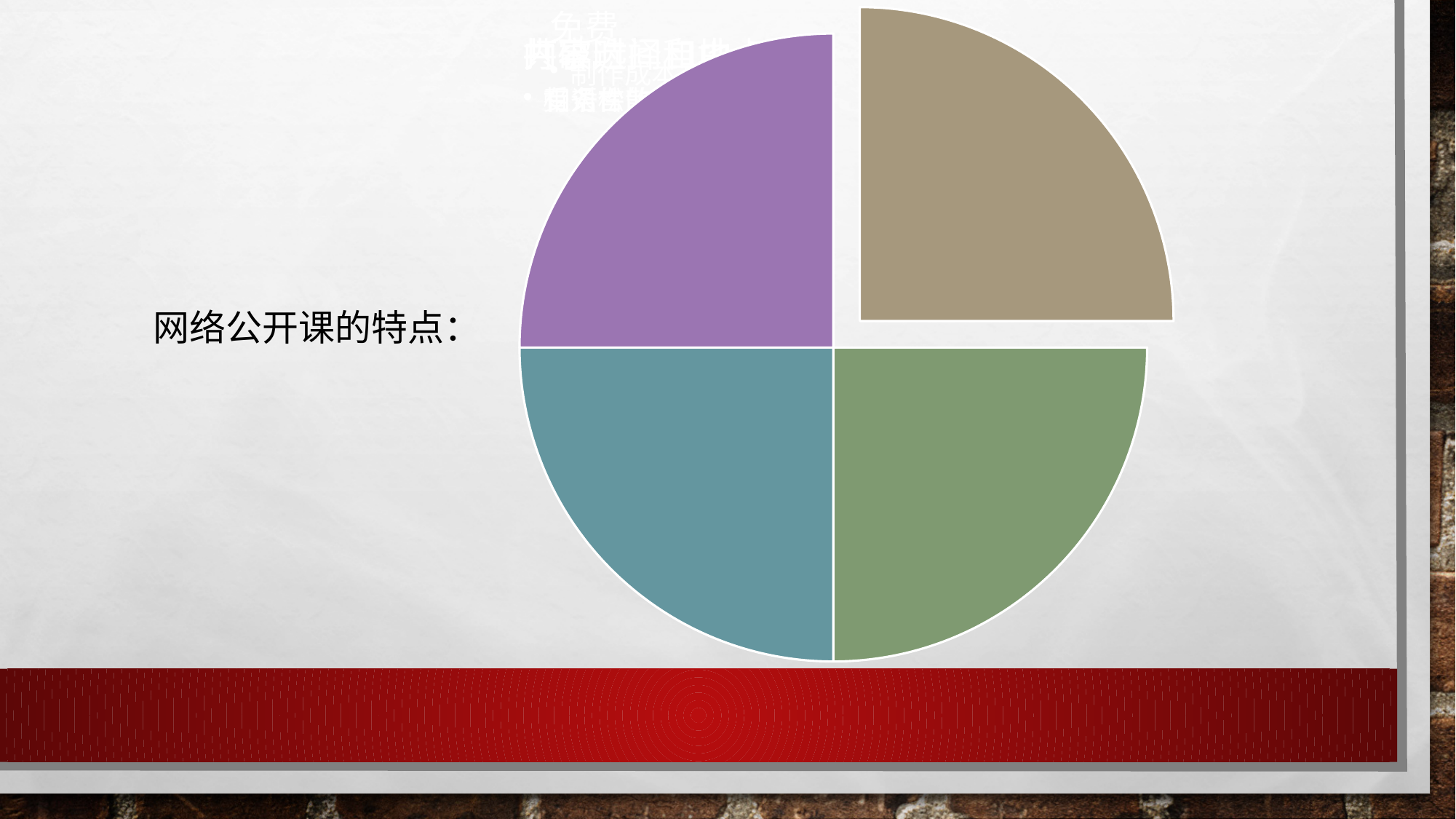

免费
制作成本高昂
打破时间和地点限制
受语言的制约
内容选择自由
相对松散
共享
有条件
网络公开课的特点：